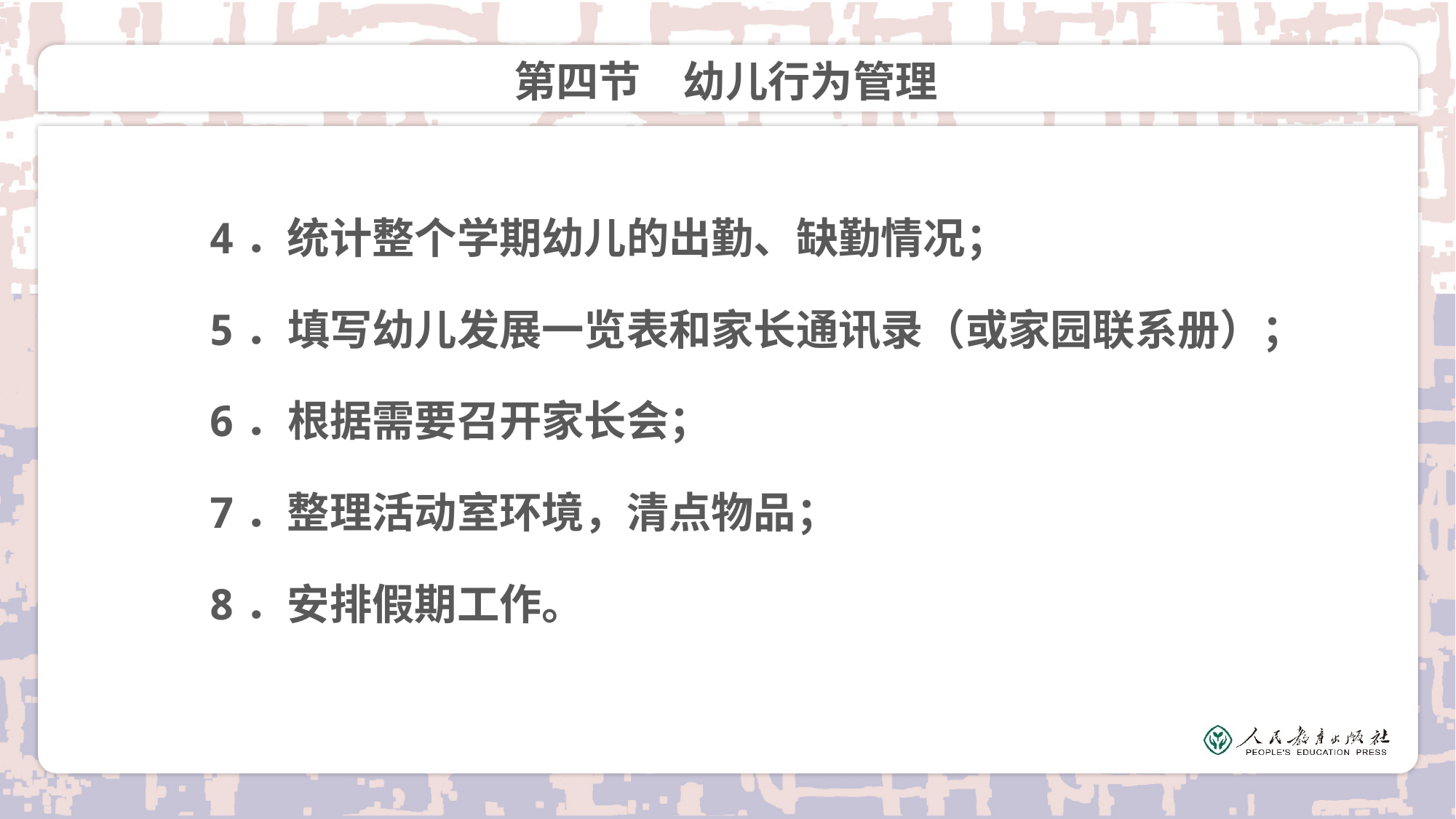

# 第四节　幼儿行为管理
    4．统计整个学期幼儿的出勤、缺勤情况；
    5．填写幼儿发展一览表和家长通讯录（或家园联系册）；
    6．根据需要召开家长会；
    7．整理活动室环境，清点物品；
    8．安排假期工作。